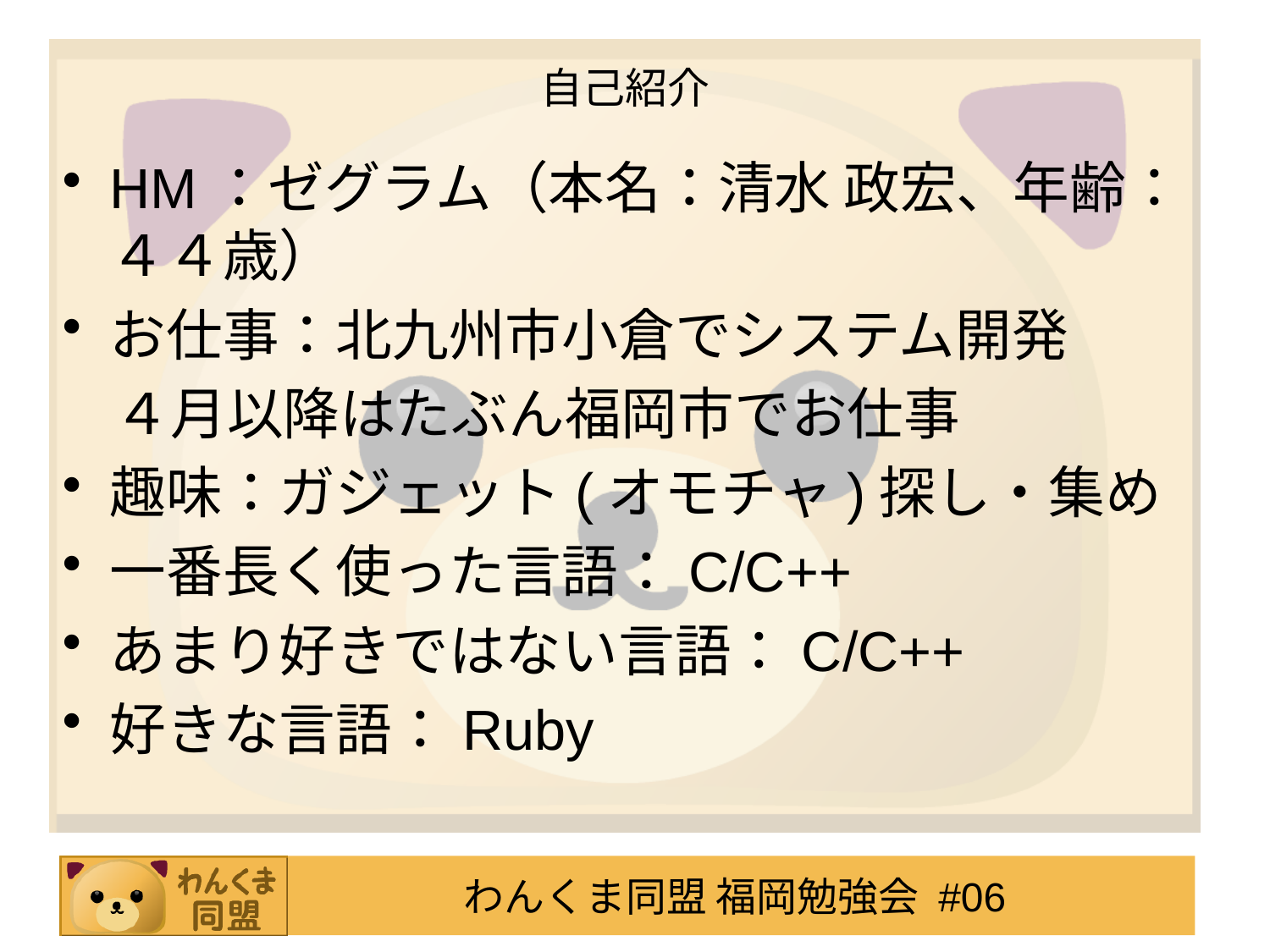

# 自己紹介
HM：ゼグラム（本名：清水 政宏、年齢：４４歳）
お仕事：北九州市小倉でシステム開発
   ４月以降はたぶん福岡市でお仕事
趣味：ガジェット(オモチャ)探し・集め
一番長く使った言語：C/C++
あまり好きではない言語：C/C++
好きな言語：Ruby